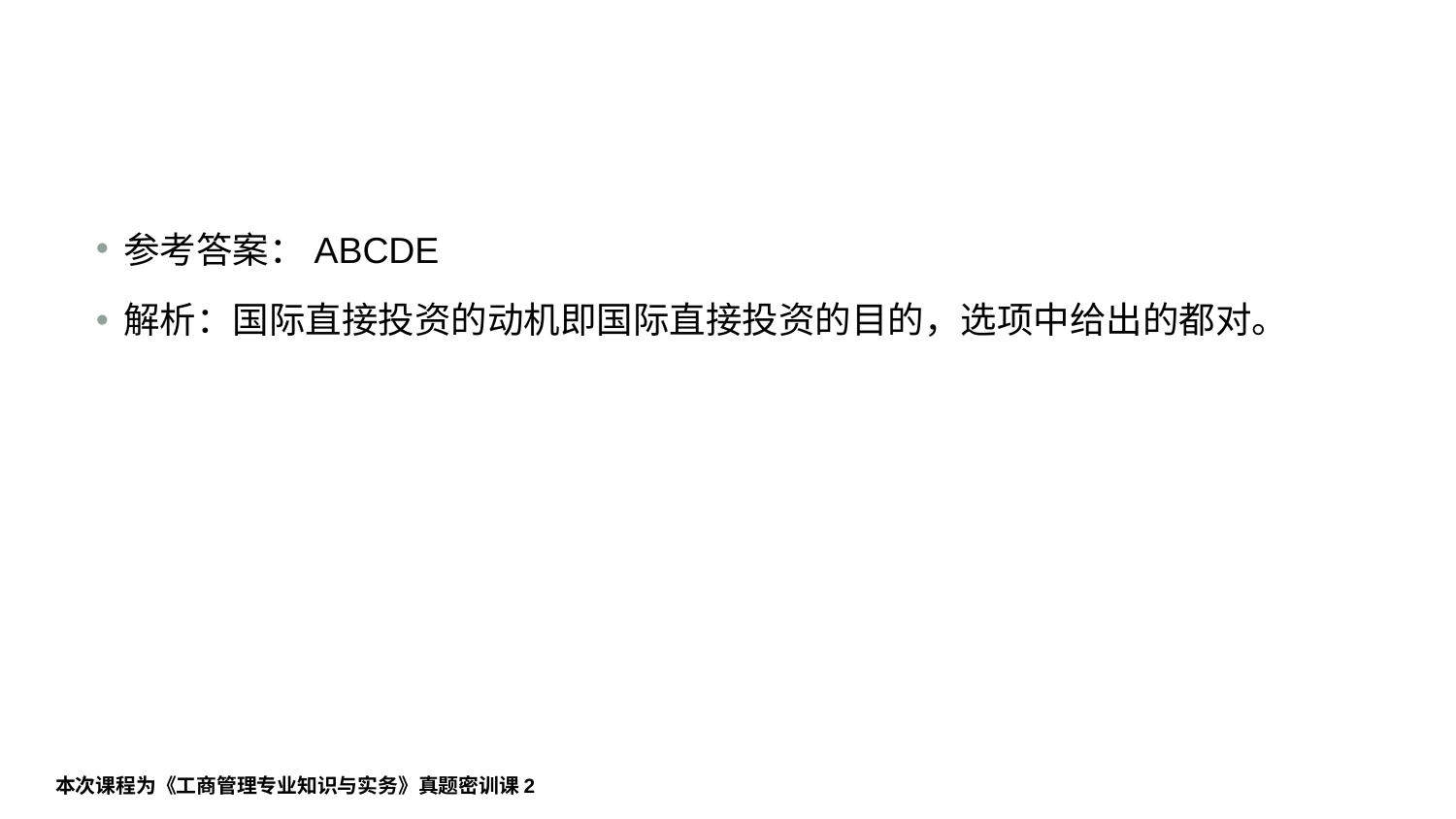

参考答案：ABCDE
解析：国际直接投资的动机即国际直接投资的目的，选项中给出的都对。